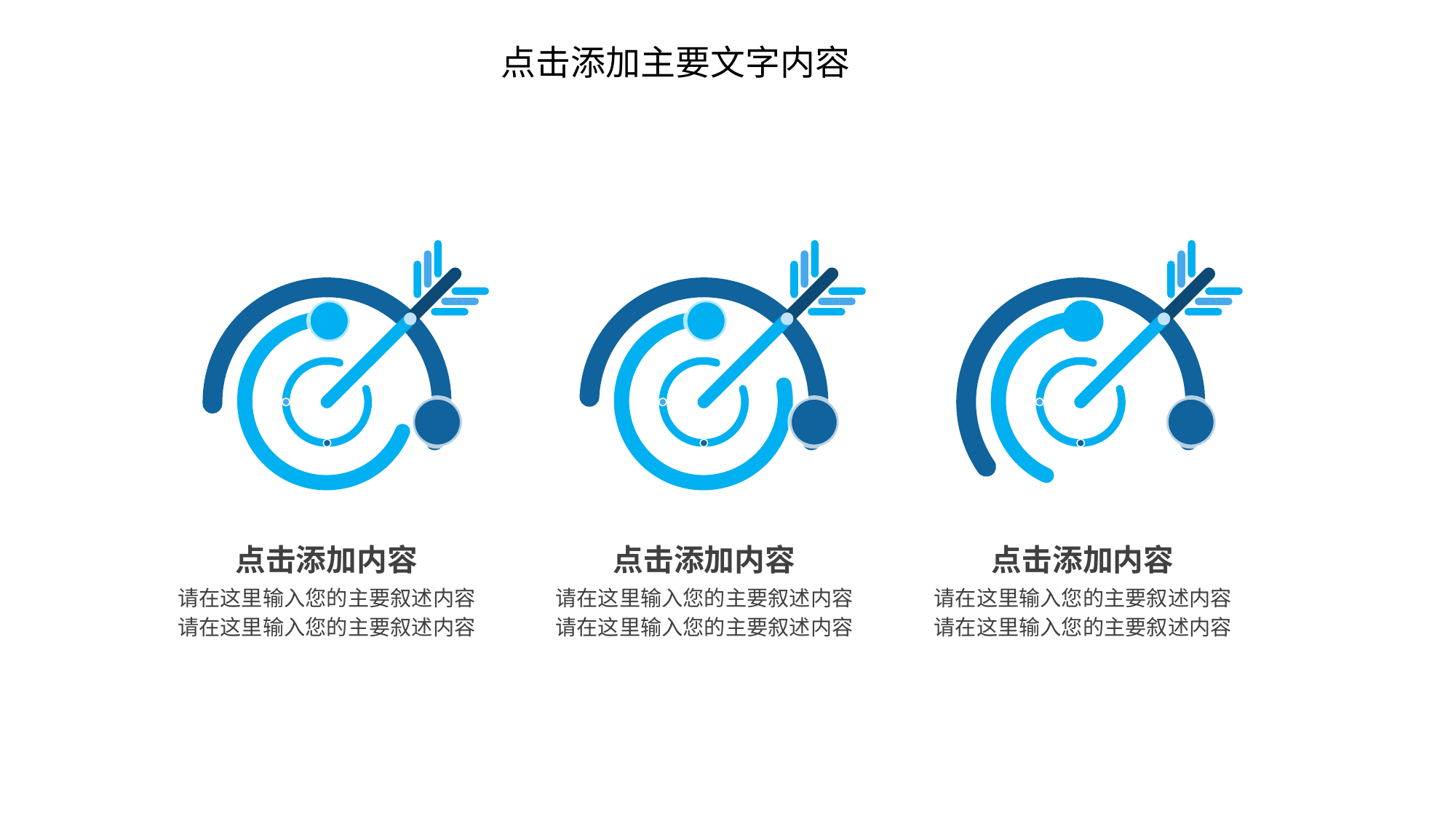

点击添加内容
请在这里输入您的主要叙述内容请在这里输入您的主要叙述内容
点击添加内容
请在这里输入您的主要叙述内容请在这里输入您的主要叙述内容
点击添加内容
请在这里输入您的主要叙述内容请在这里输入您的主要叙述内容